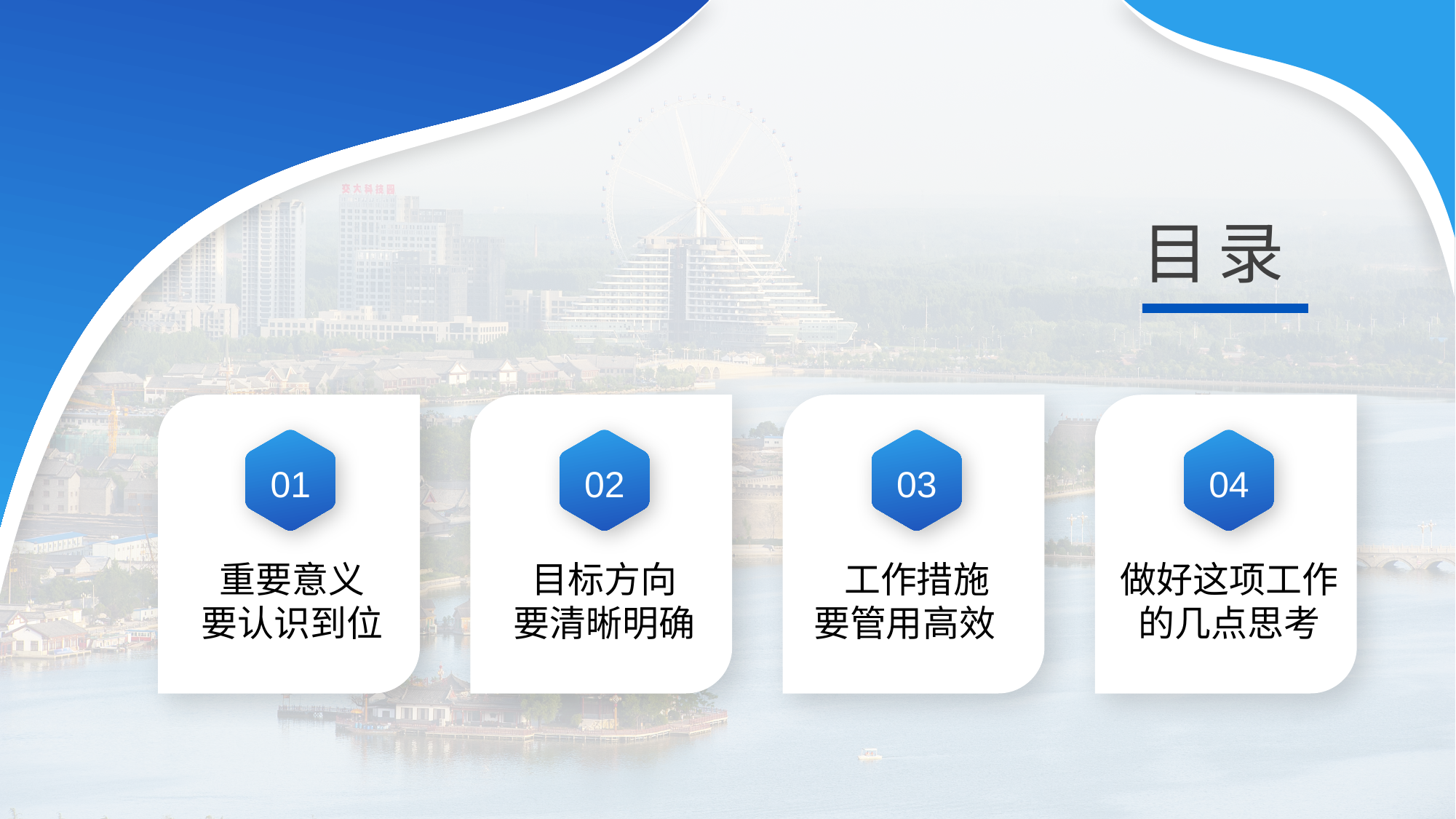

目录

重要意义
要认识到位

01

目标方向
要清晰明确

02

工作措施
要管用高效

03

做好这项工作的几点思考

04